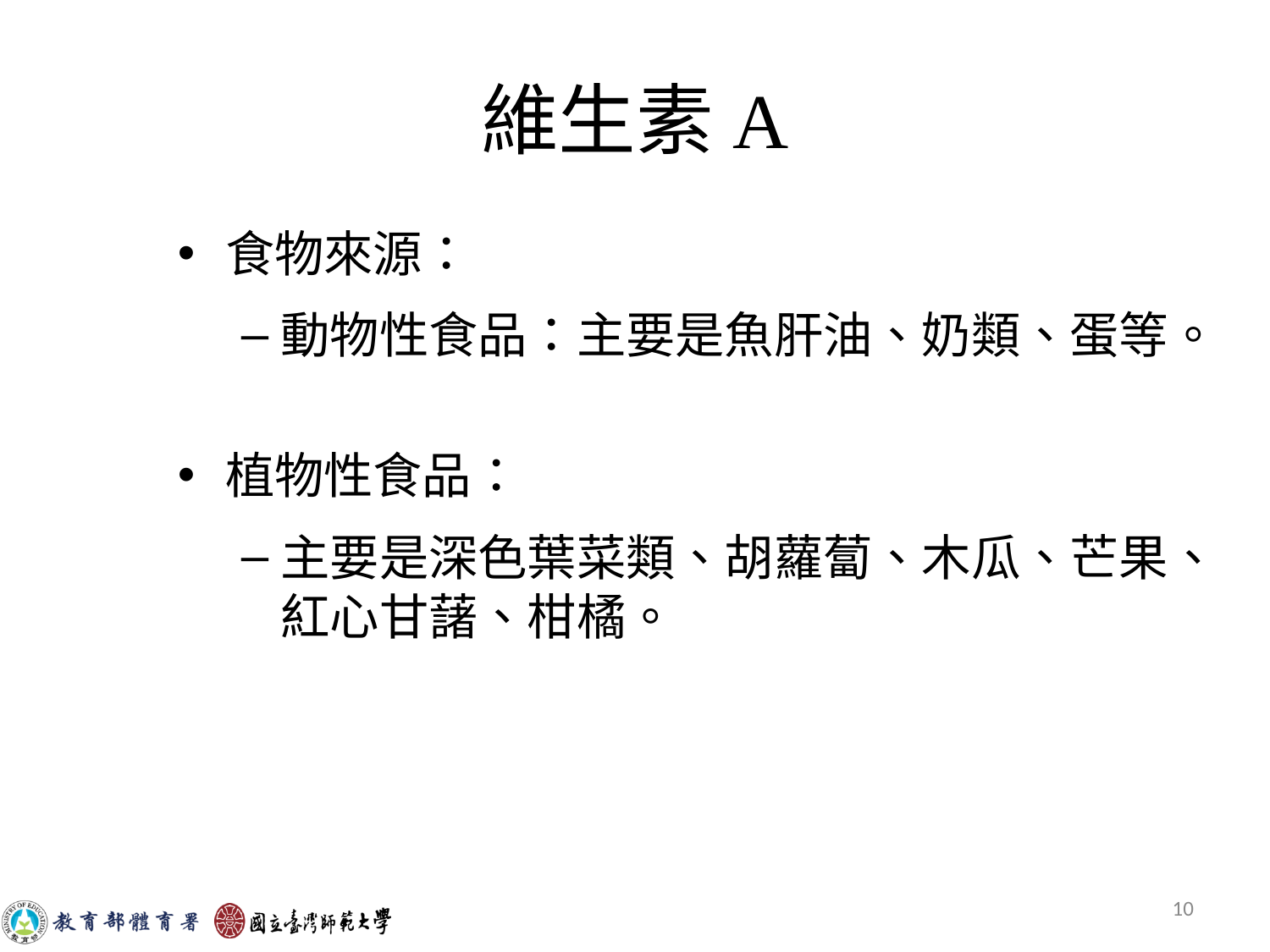

# 維生素A
食物來源：
動物性食品：主要是魚肝油、奶類、蛋等。
植物性食品：
主要是深色葉菜類、胡蘿蔔、木瓜、芒果、紅心甘藷、柑橘。
10